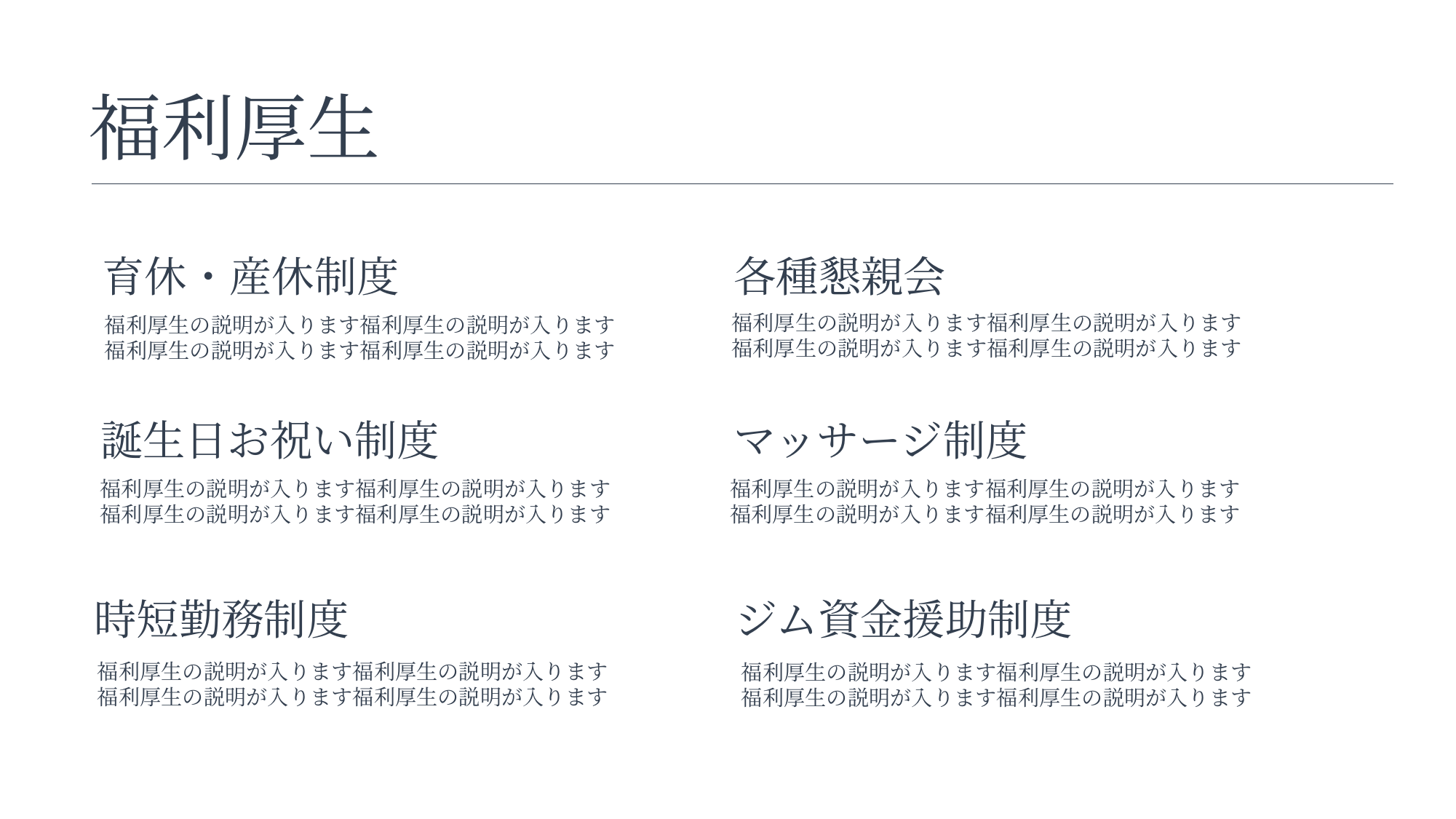

福利厚生
育休・産休制度
各種懇親会
福利厚生の説明が入ります福利厚生の説明が入ります
福利厚生の説明が入ります福利厚生の説明が入ります
福利厚生の説明が入ります福利厚生の説明が入ります
福利厚生の説明が入ります福利厚生の説明が入ります
誕生日お祝い制度
マッサージ制度
福利厚生の説明が入ります福利厚生の説明が入ります
福利厚生の説明が入ります福利厚生の説明が入ります
福利厚生の説明が入ります福利厚生の説明が入ります
福利厚生の説明が入ります福利厚生の説明が入ります
時短勤務制度
ジム資金援助制度
福利厚生の説明が入ります福利厚生の説明が入ります
福利厚生の説明が入ります福利厚生の説明が入ります
福利厚生の説明が入ります福利厚生の説明が入ります
福利厚生の説明が入ります福利厚生の説明が入ります